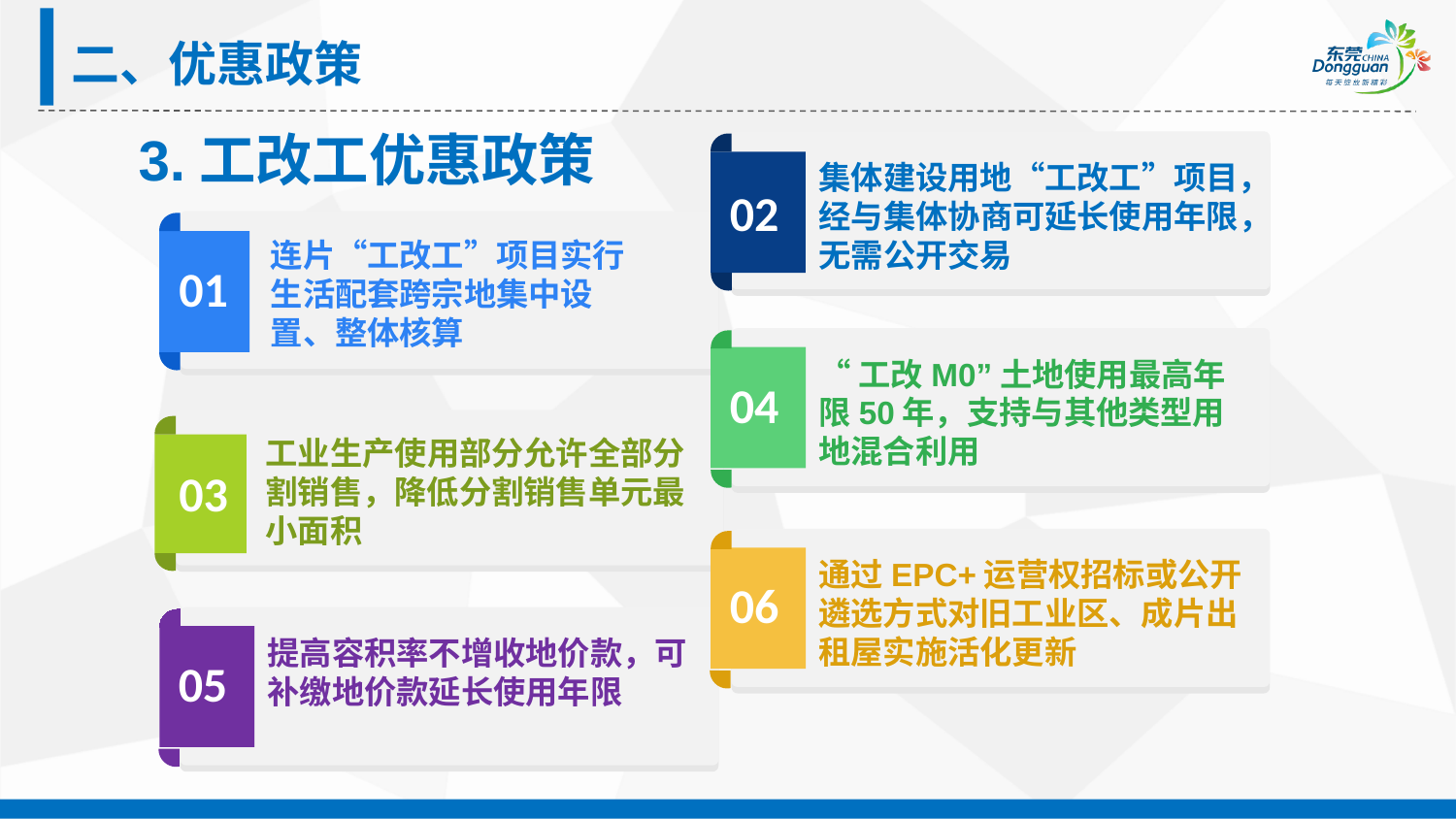

二、优惠政策
3.工改工优惠政策

集体建设用地“工改工”项目，经与集体协商可延长使用年限，无需公开交易
02

连片“工改工”项目实行生活配套跨宗地集中设置、整体核算
01

“工改M0”土地使用最高年限50年，支持与其他类型用地混合利用
04

工业生产使用部分允许全部分割销售，降低分割销售单元最小面积

03

通过EPC+运营权招标或公开遴选方式对旧工业区、成片出租屋实施活化更新
06

提高容积率不增收地价款，可补缴地价款延长使用年限
05